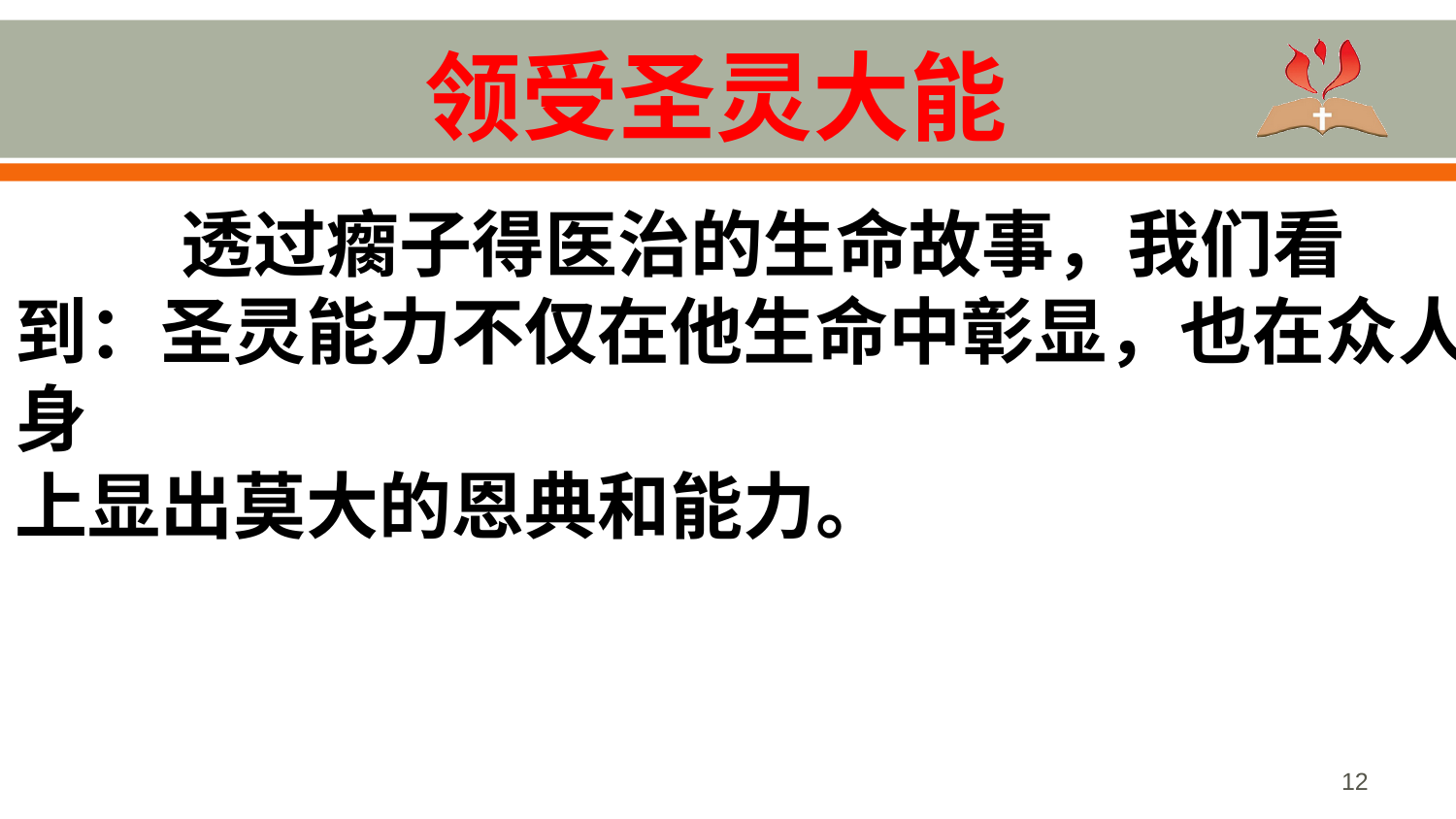

# 领受圣灵大能
         透过瘸子得医治的生命故事，我们看到：圣灵能力不仅在他生命中彰显，也在众人身
上显出莫大的恩典和能力。
12